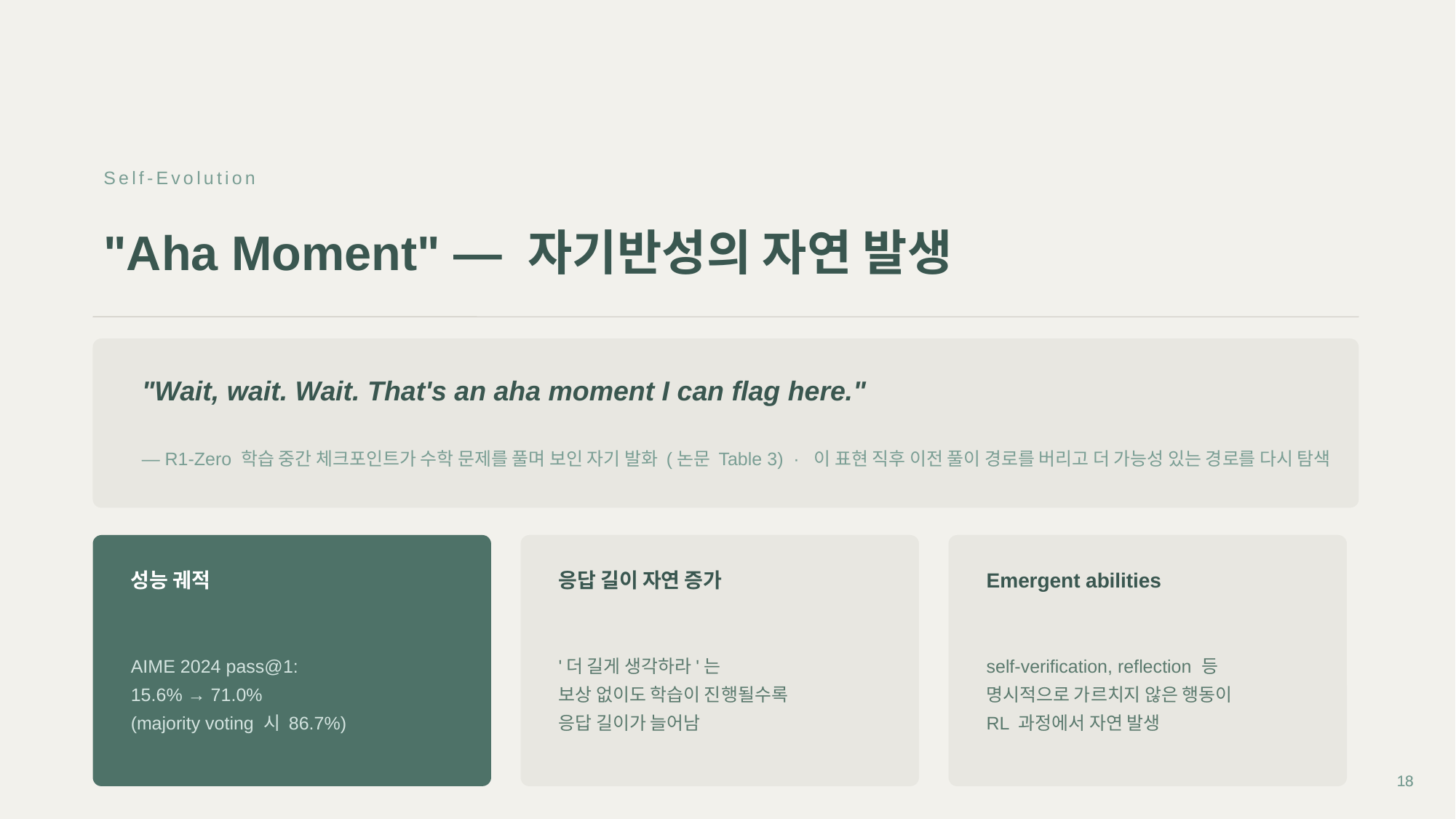

Self-Evolution
"Aha Moment" — 자기반성의 자연 발생

"Wait, wait. Wait. That's an aha moment I can flag here."
— R1-Zero 학습 중간 체크포인트가 수학 문제를 풀며 보인 자기 발화 (논문 Table 3)  ·  이 표현 직후 이전 풀이 경로를 버리고 더 가능성 있는 경로를 다시 탐색

성능 궤적
응답 길이 자연 증가
Emergent abilities
AIME 2024 pass@1:
15.6% → 71.0%
(majority voting 시 86.7%)
'더 길게 생각하라'는
보상 없이도 학습이 진행될수록
응답 길이가 늘어남
self-verification, reflection 등
명시적으로 가르치지 않은 행동이
RL 과정에서 자연 발생
18
18